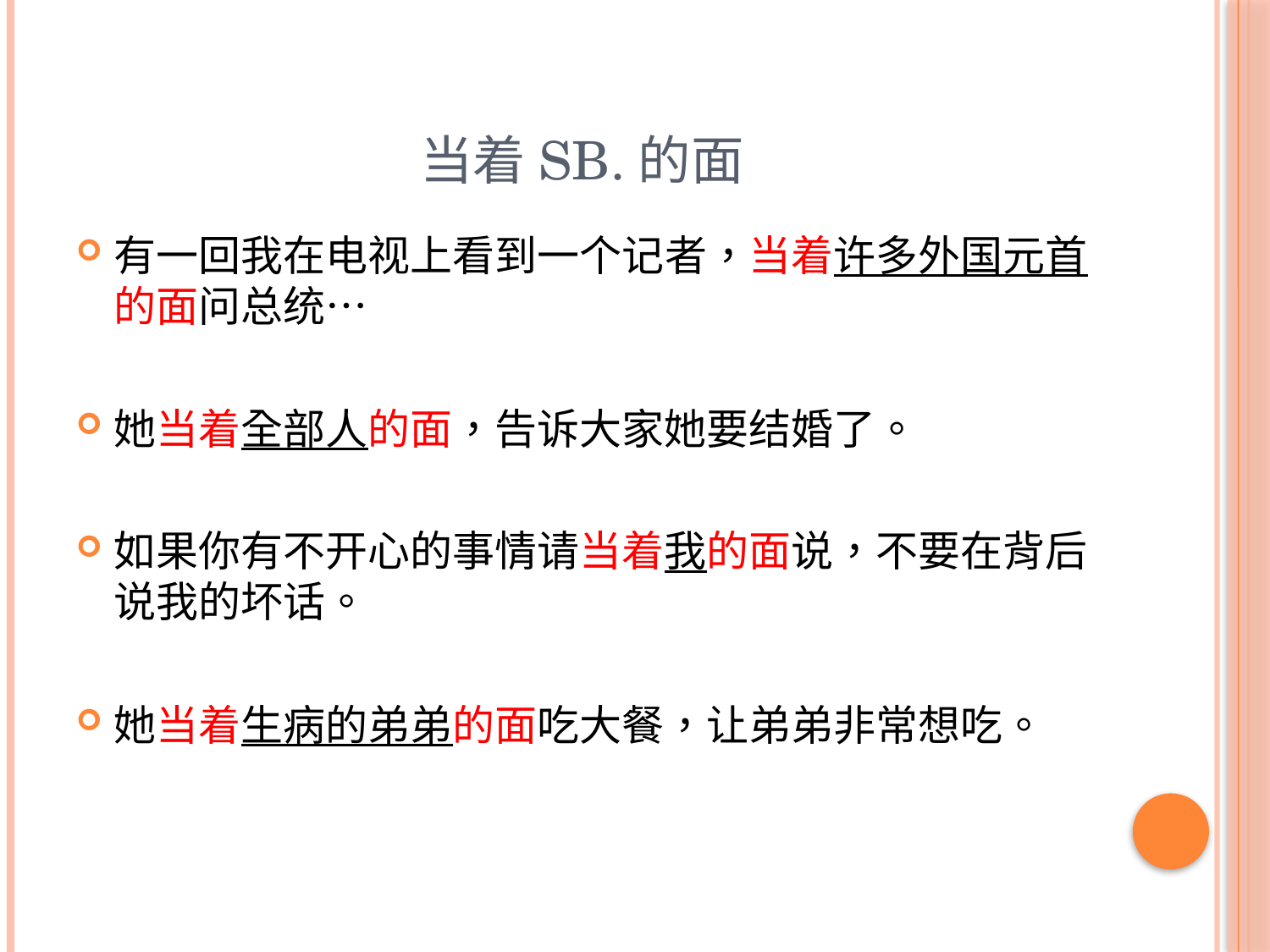

# 当着sb.的面
有一回我在电视上看到一个记者，当着许多外国元首的面问总统…

她当着全部人的面，告诉大家她要结婚了。

如果你有不开心的事情请当着我的面说，不要在背后说我的坏话。

她当着生病的弟弟的面吃大餐，让弟弟非常想吃。